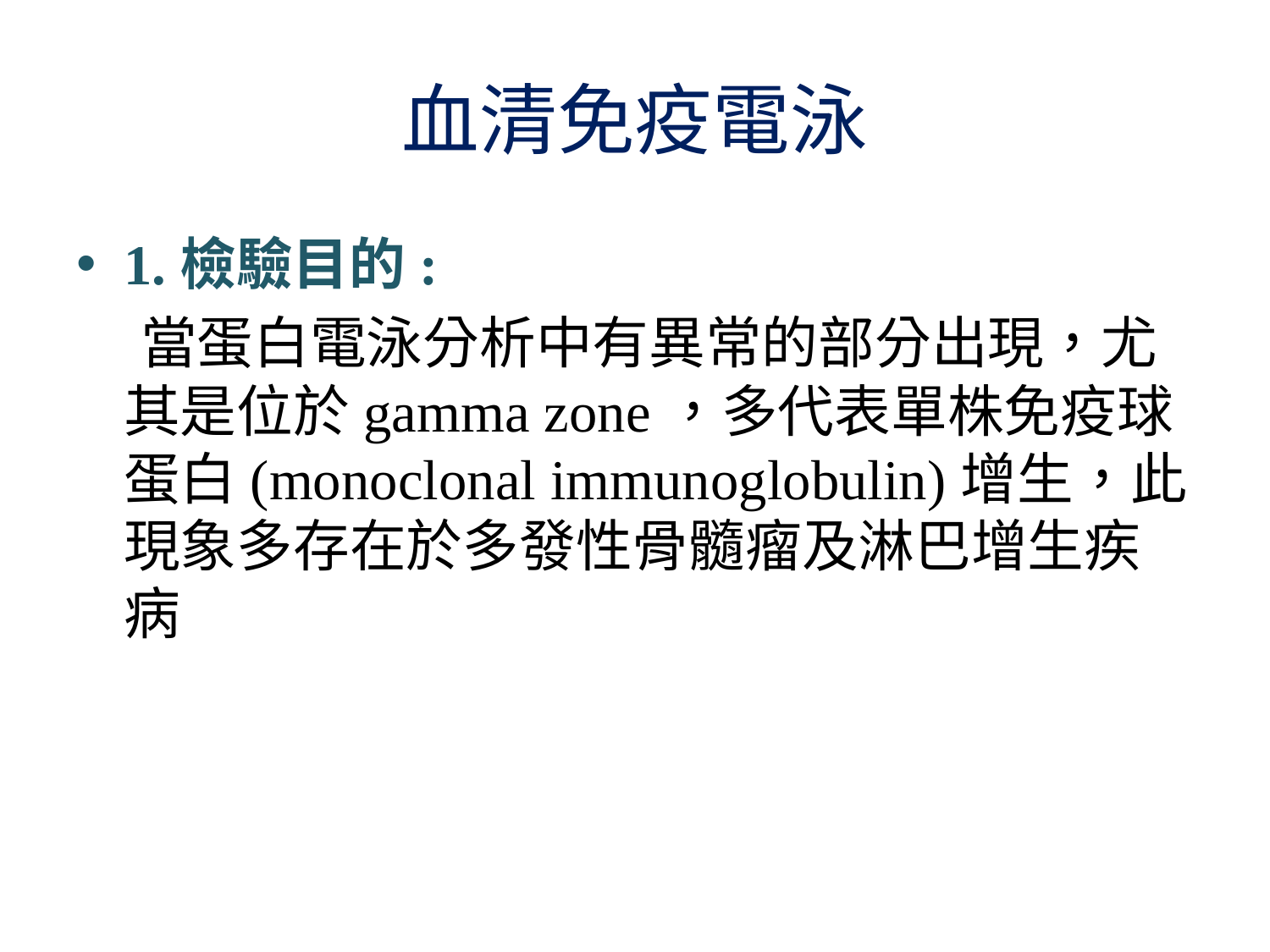

# 血清免疫電泳
1.檢驗目的:
    當蛋白電泳分析中有異常的部分出現，尤其是位於gamma zone，多代表單株免疫球蛋白(monoclonal immunoglobulin)增生，此現象多存在於多發性骨髓瘤及淋巴增生疾病